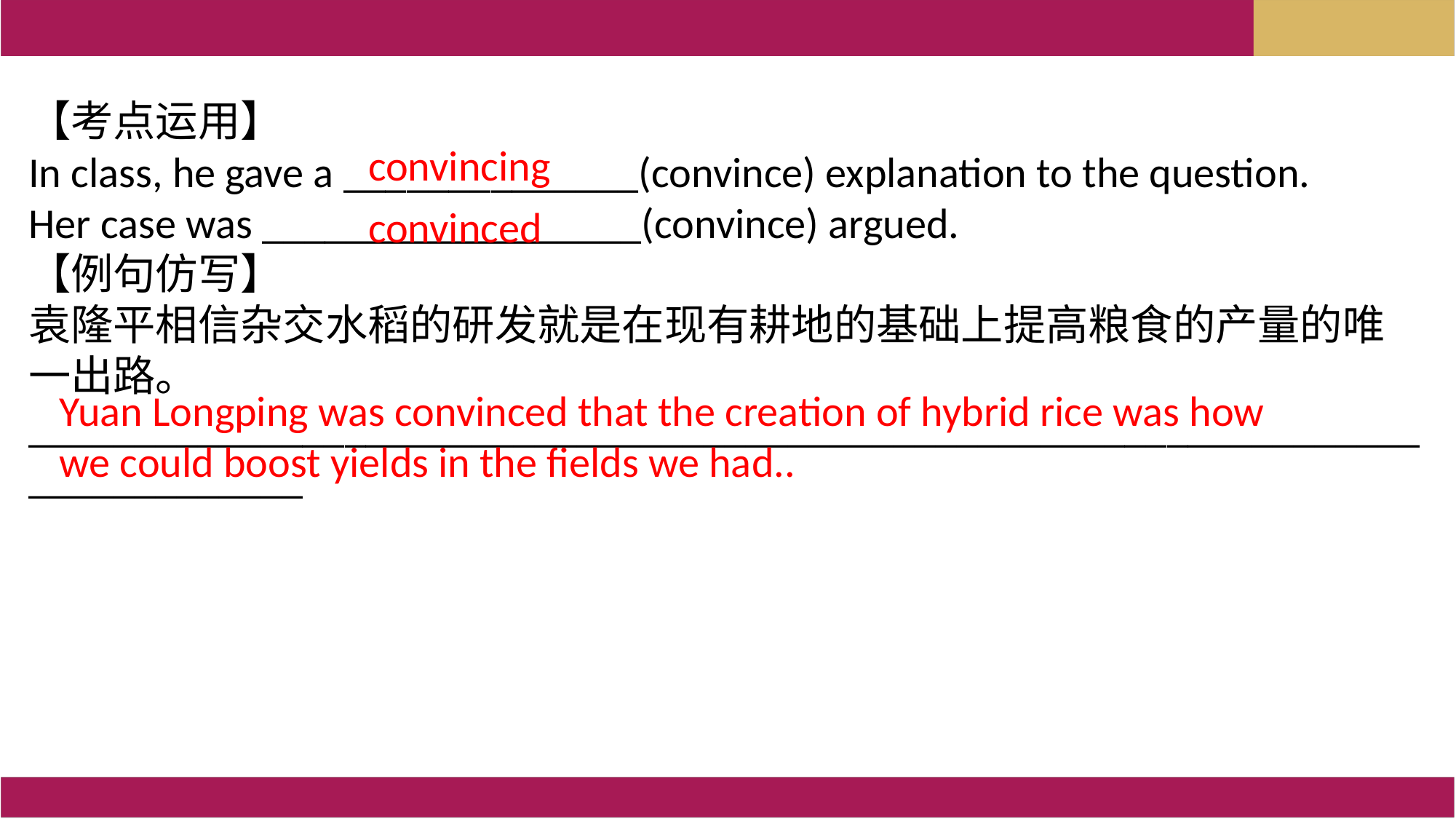

【考点运用】
In class, he gave a ______________(convince) explanation to the question.
Her case was __________________(convince) argued.
【例句仿写】
袁隆平相信杂交水稻的研发就是在现有耕地的基础上提高粮食的产量的唯一出路。
_______________________________________________________________________________
 convincing
 convinced
Yuan Longping was convinced that the creation of hybrid rice was how we could boost yields in the fields we had..